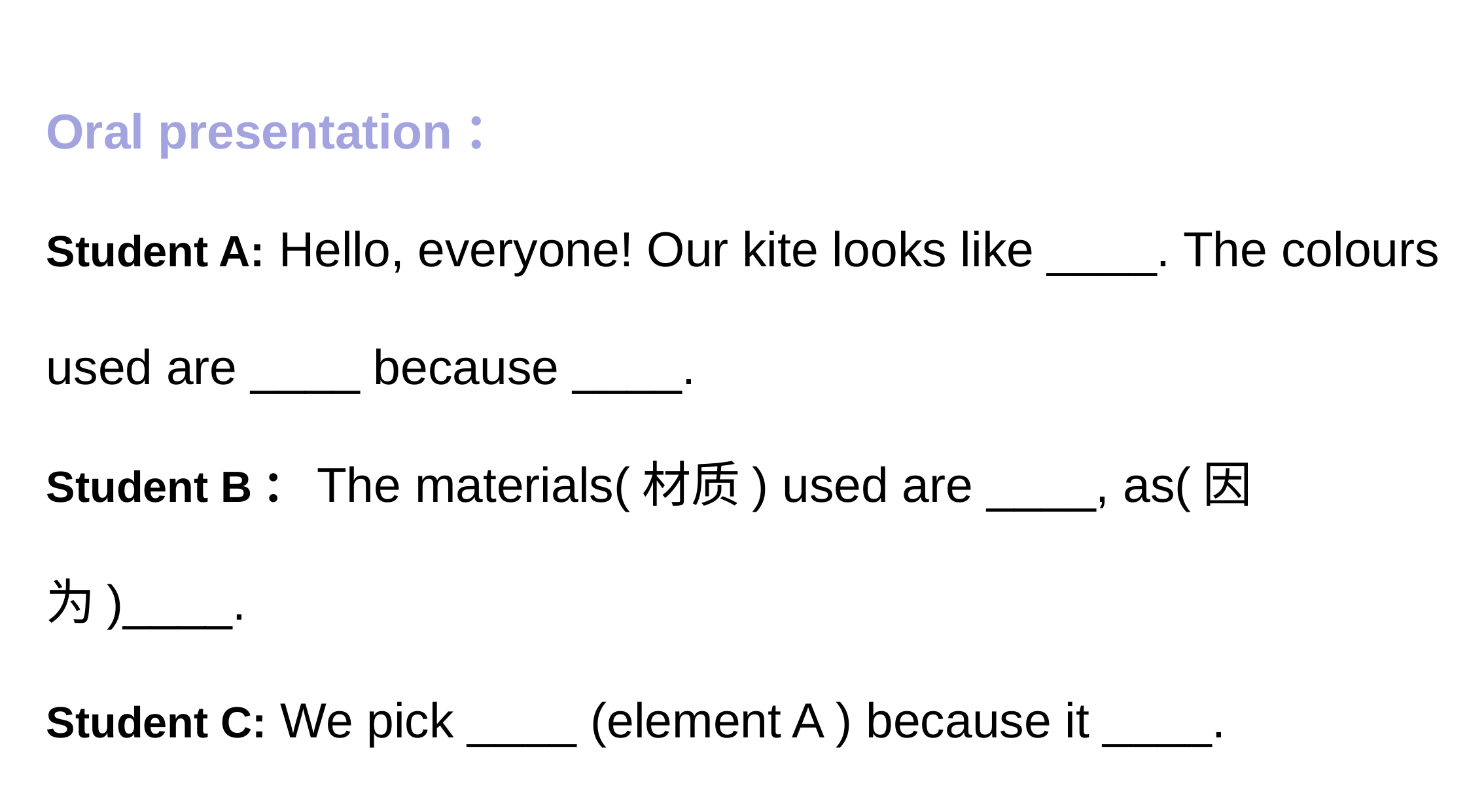

Oral presentation：
Student A: Hello, everyone! Our kite looks like ____. The colours used are ____ because ____.
Student B：The materials(材质) used are ____, as(因为)____.
Student C: We pick ____ (element A ) because it ____.
Student D: We also pick ____ (element B) because it ____.